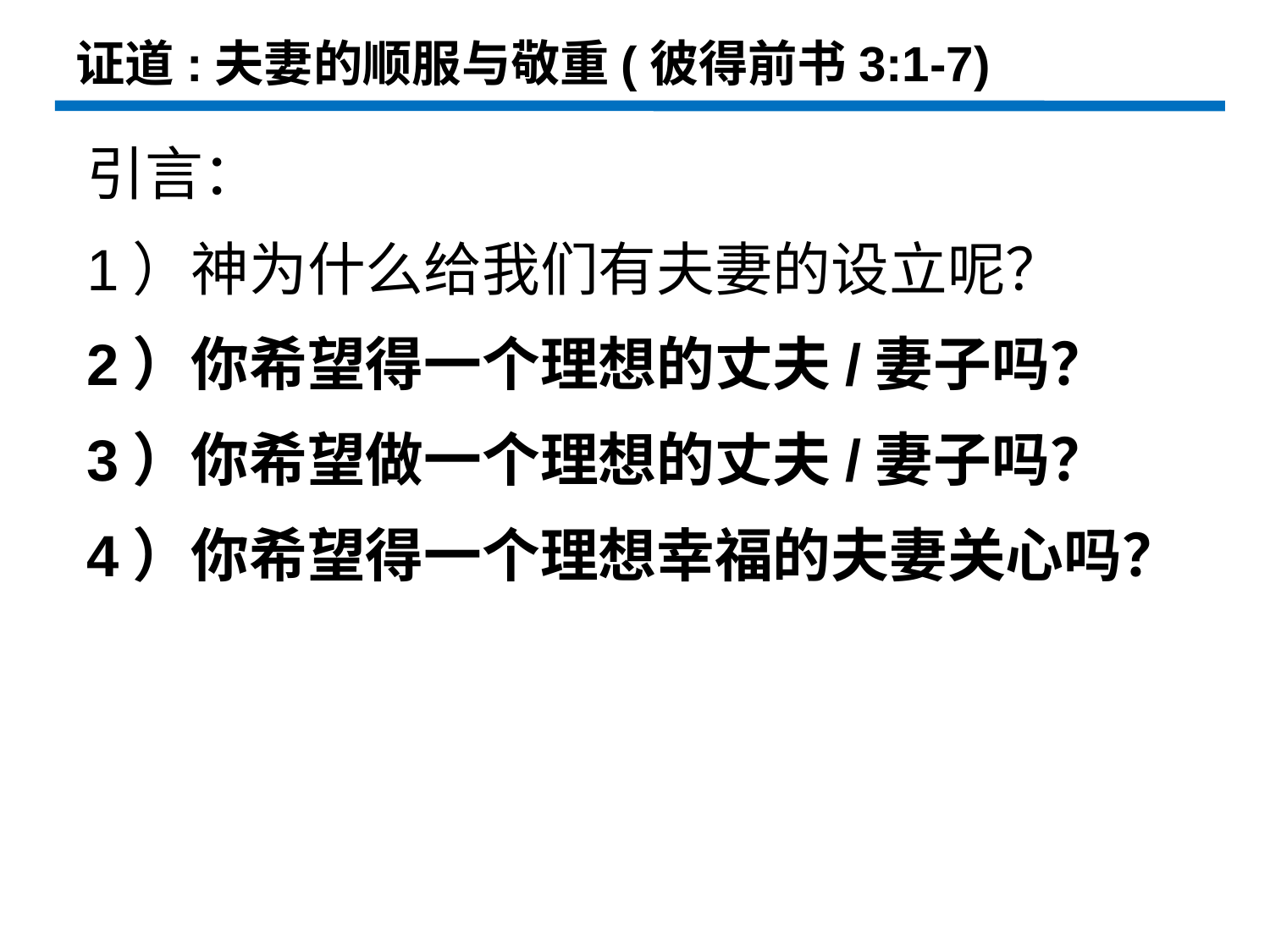

证道:夫妻的顺服与敬重(彼得前书3:1-7)

引言：
1）神为什么给我们有夫妻的设立呢？
2）你希望得一个理想的丈夫/妻子吗？
3）你希望做一个理想的丈夫/妻子吗？
4）你希望得一个理想幸福的夫妻关心吗？